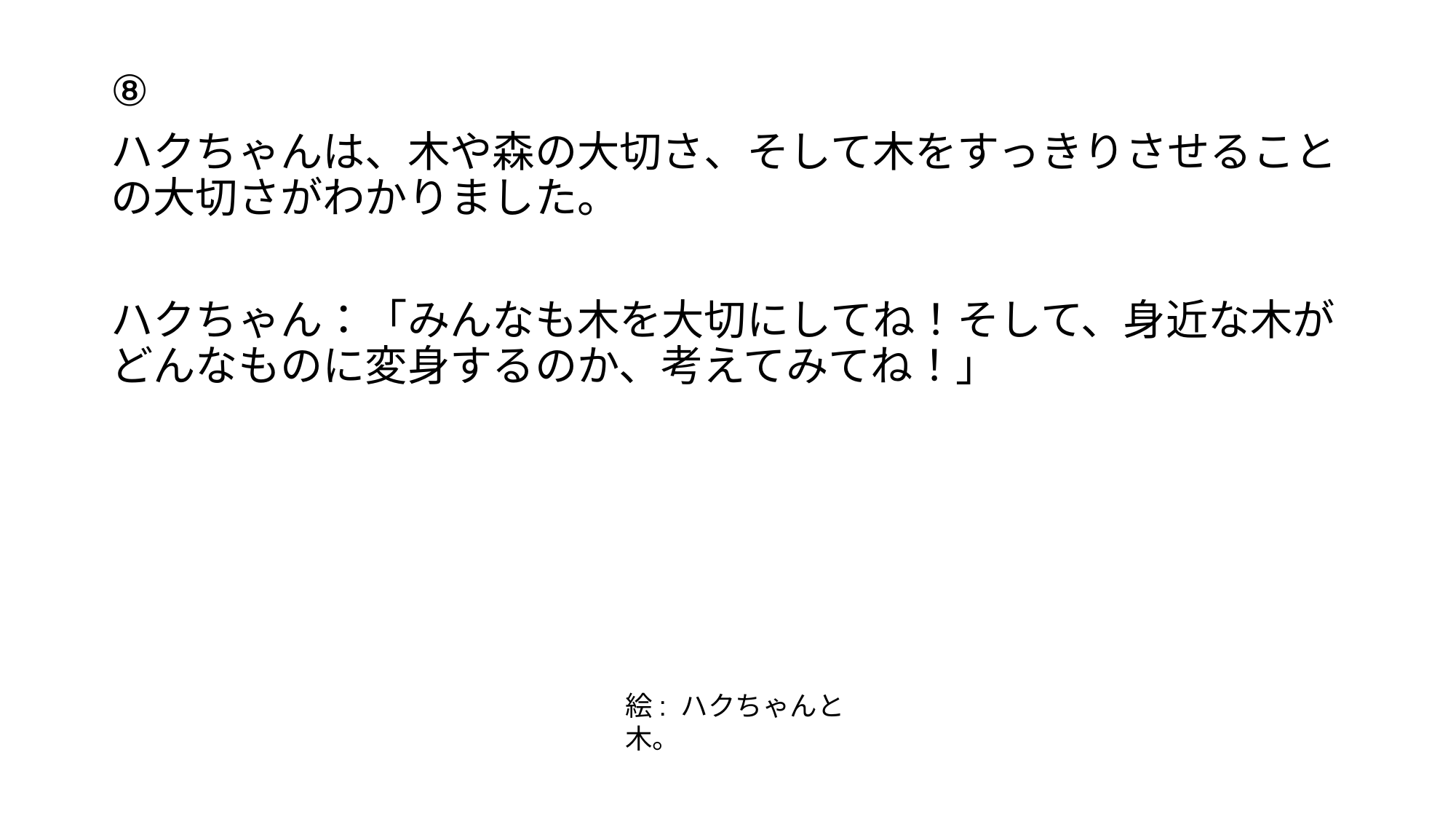

⑧
ハクちゃんは、木や森の大切さ、そして木をすっきりさせることの大切さがわかりました。

ハクちゃん：「みんなも木を大切にしてね！そして、身近な木がどんなものに変身するのか、考えてみてね！」

絵: ハクちゃんと木。